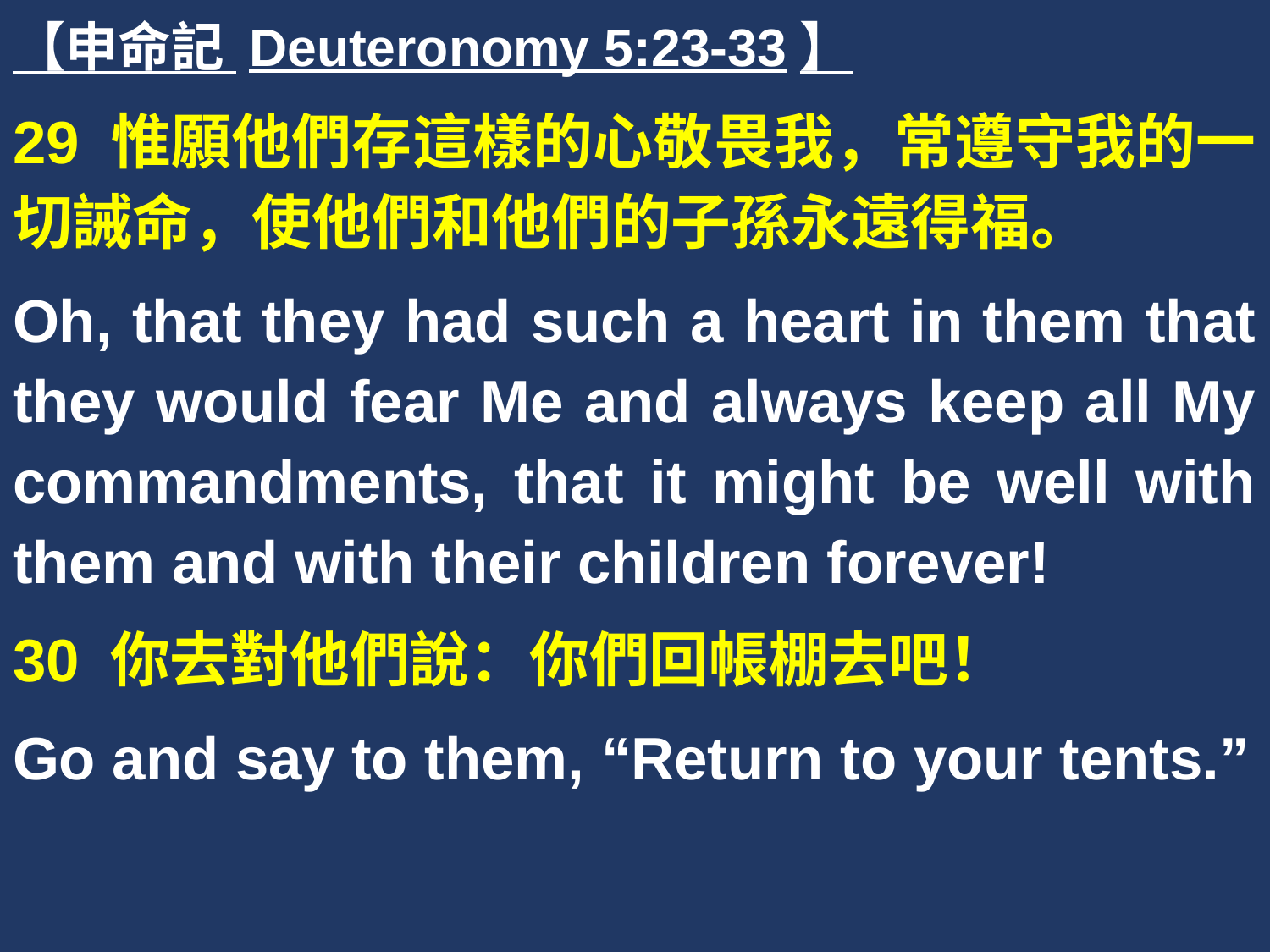

【申命記 Deuteronomy 5:23-33】
29 惟願他們存這樣的心敬畏我，常遵守我的一切誡命，使他們和他們的子孫永遠得福。
Oh, that they had such a heart in them that they would fear Me and always keep all My commandments, that it might be well with them and with their children forever!
30 你去對他們說：你們回帳棚去吧！
Go and say to them, “Return to your tents.”